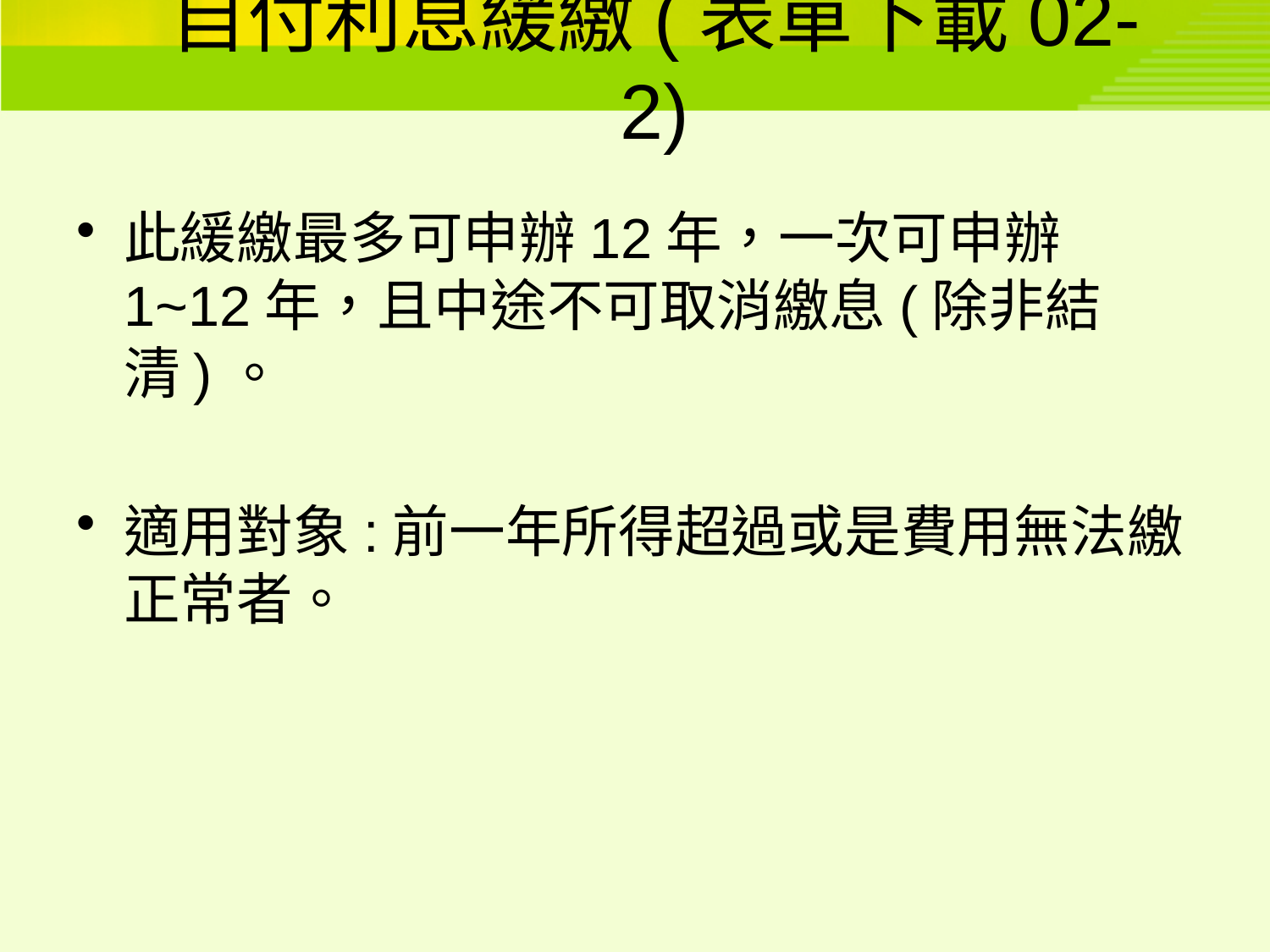

# 自付利息緩繳(表單下載02-2)
此緩繳最多可申辦12年，一次可申辦1~12年，且中途不可取消繳息(除非結清)。

適用對象:前一年所得超過或是費用無法繳正常者。